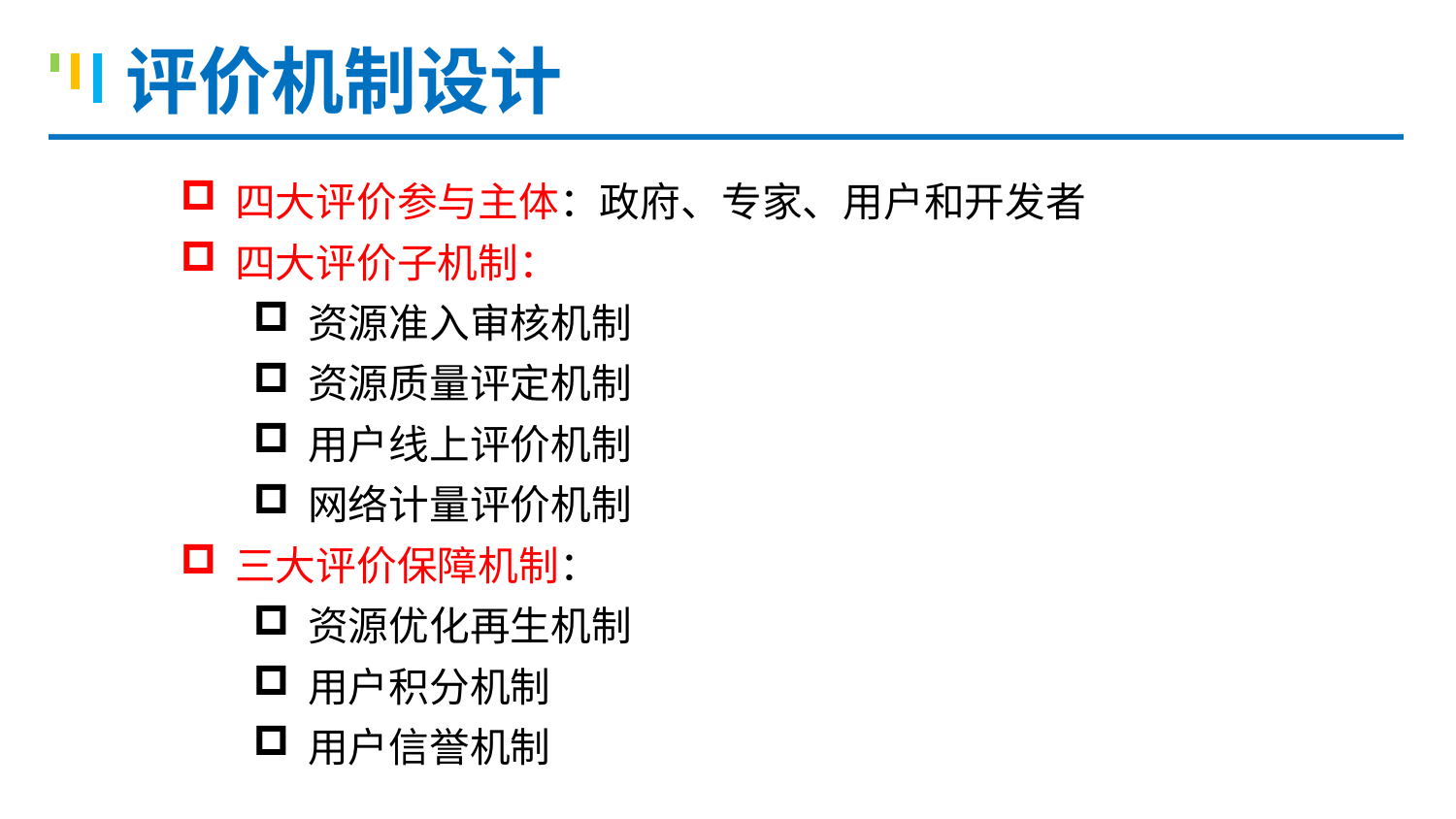

评价机制设计

四大评价参与主体：政府、专家、用户和开发者
四大评价子机制：
资源准入审核机制
资源质量评定机制
用户线上评价机制
网络计量评价机制
三大评价保障机制：
资源优化再生机制
用户积分机制
用户信誉机制